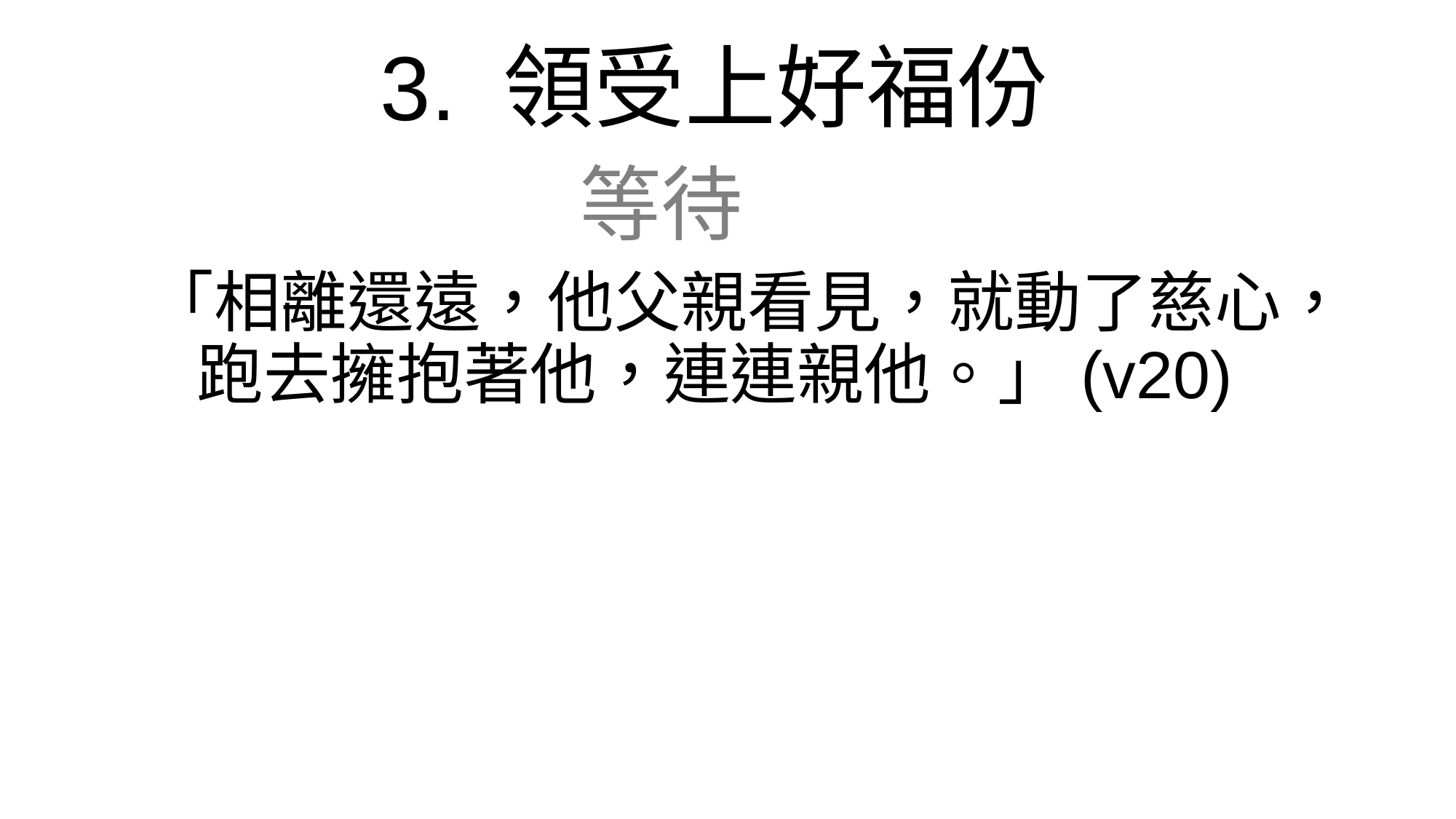

3. 領受上好福份
                      等待
「相離還遠，他父親看見，就動了慈心，跑去擁抱著他，連連親他。」(v20)